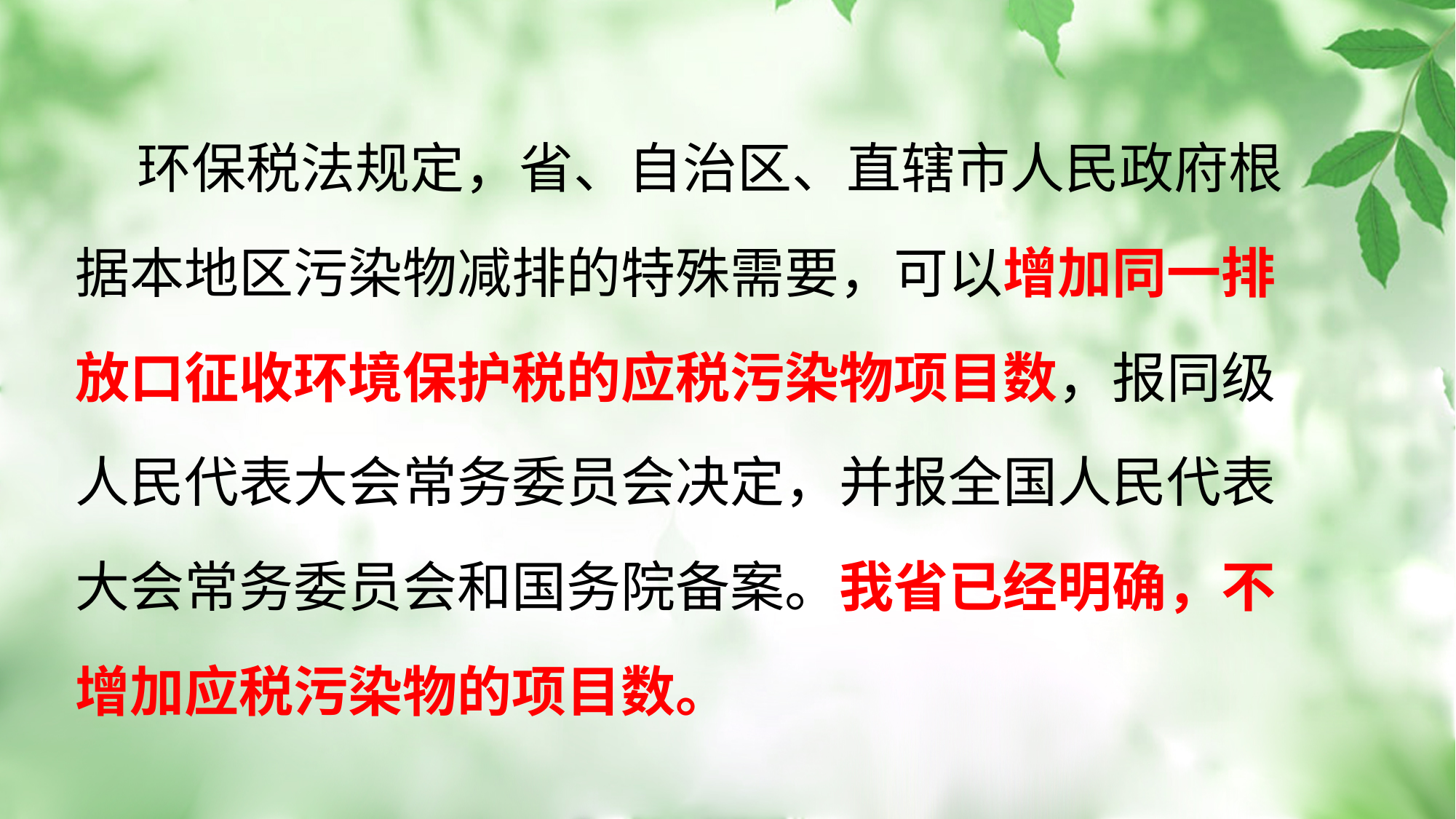

环保税法规定，省、自治区、直辖市人民政府根据本地区污染物减排的特殊需要，可以增加同一排放口征收环境保护税的应税污染物项目数，报同级人民代表大会常务委员会决定，并报全国人民代表大会常务委员会和国务院备案。我省已经明确，不增加应税污染物的项目数。